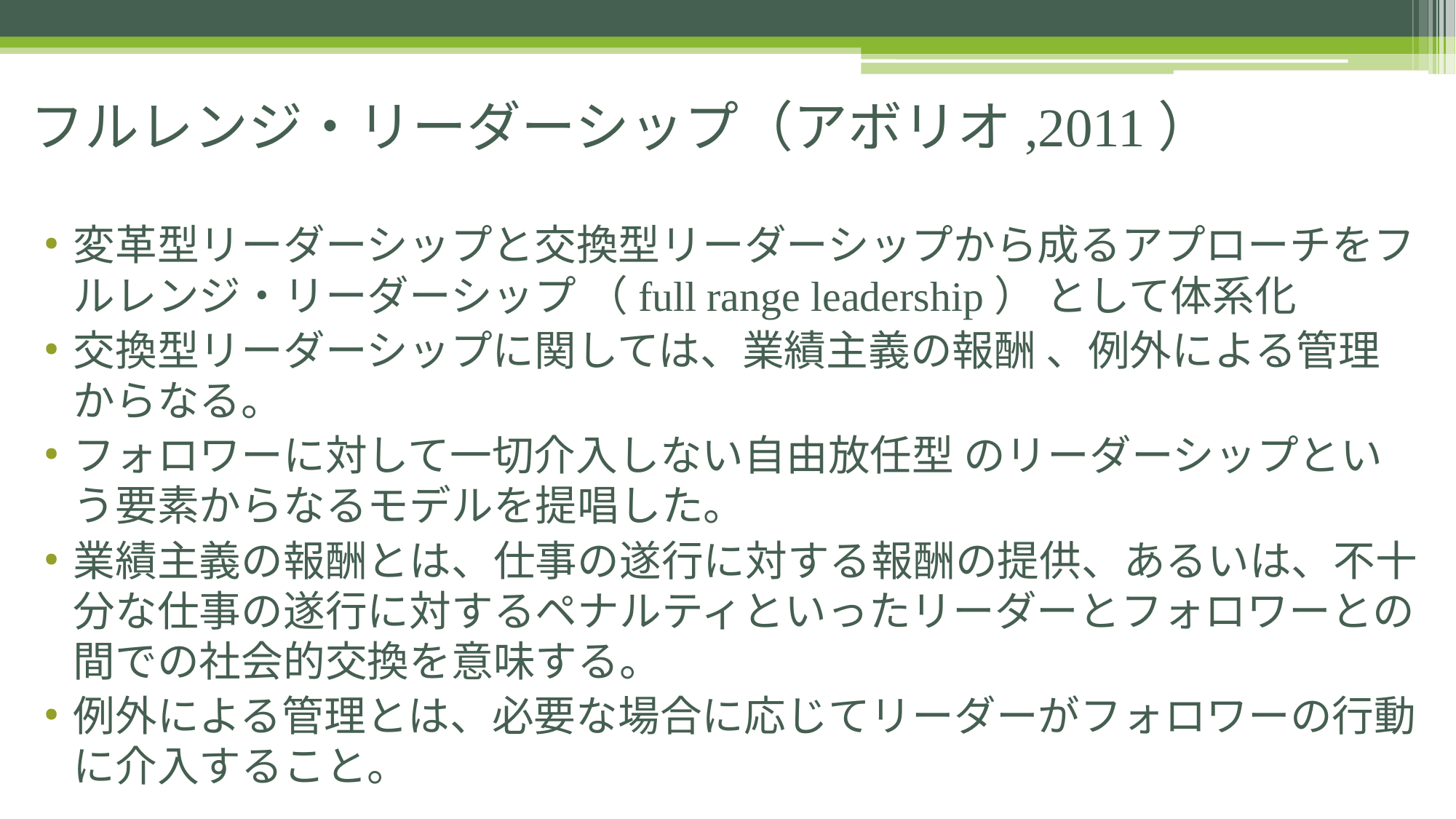

# フルレンジ・リーダーシップ（アボリオ,2011）
変革型リーダーシップと交換型リーダーシップから成るアプローチをフルレンジ・リーダーシップ （full range leadership） として体系化
交換型リーダーシップに関しては、業績主義の報酬 、例外による管理 からなる。
フォロワーに対して一切介入しない自由放任型 のリーダーシップという要素からなるモデルを提唱した。
業績主義の報酬とは、仕事の遂行に対する報酬の提供、あるいは、不十分な仕事の遂行に対するペナルティといったリーダーとフォロワーとの間での社会的交換を意味する。
例外による管理とは、必要な場合に応じてリーダーがフォロワーの行動に介入すること。